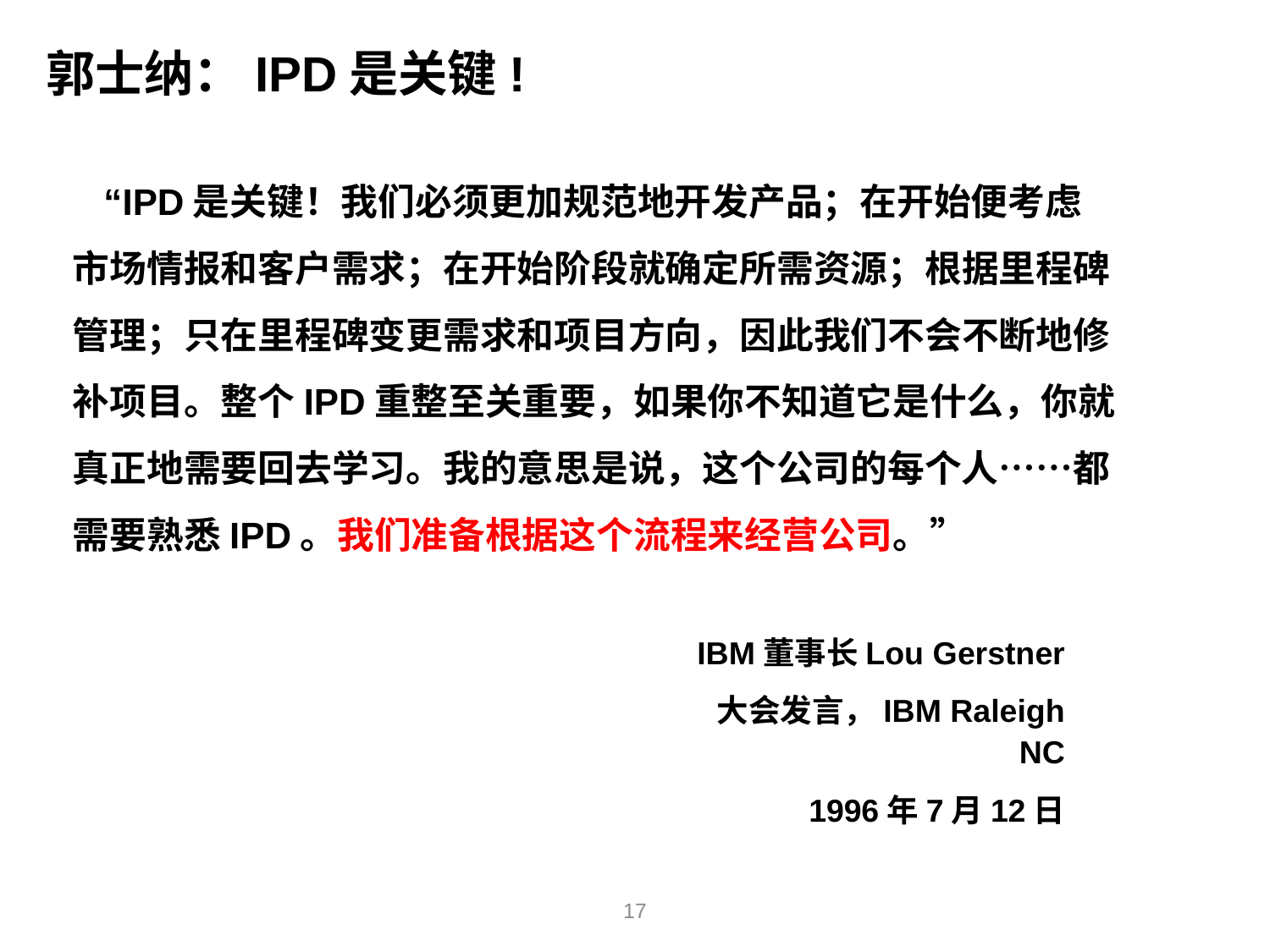

郭士纳：IPD是关键!
   “IPD是关键！我们必须更加规范地开发产品；在开始便考虑市场情报和客户需求；在开始阶段就确定所需资源；根据里程碑管理；只在里程碑变更需求和项目方向，因此我们不会不断地修补项目。整个IPD重整至关重要，如果你不知道它是什么，你就真正地需要回去学习。我的意思是说，这个公司的每个人……都需要熟悉IPD。我们准备根据这个流程来经营公司。”
IBM董事长Lou Gerstner
大会发言，IBM Raleigh NC
1996年7月12日
17